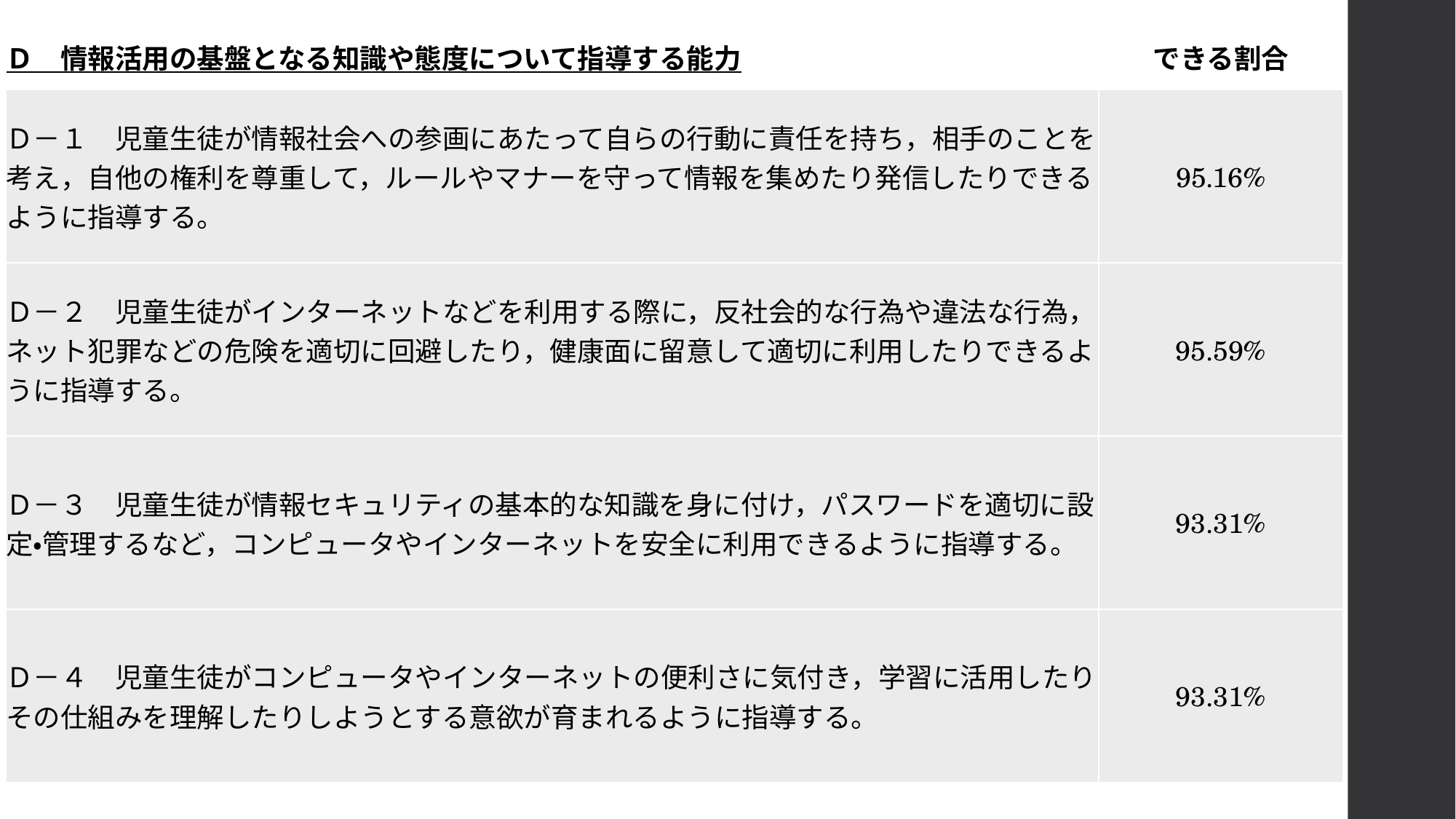

| Ｄ　情報活用の基盤となる知識や態度について指導する能力 | できる割合 |
| --- | --- |
| Ｄ－１　児童生徒が情報社会への参画にあたって自らの行動に責任を持ち，相手のことを考え，自他の権利を尊重して，ルールやマナーを守って情報を集めたり発信したりできるように指導する。 | 95.16% |
| Ｄ－２　児童生徒がインターネットなどを利用する際に，反社会的な行為や違法な行為，ネット犯罪などの危険を適切に回避したり，健康面に留意して適切に利用したりできるように指導する。 | 95.59% |
| Ｄ－３　児童生徒が情報セキュリティの基本的な知識を身に付け，パスワードを適切に設定・管理するなど，コンピュータやインターネットを安全に利用できるように指導する。 | 93.31% |
| Ｄ－４　児童生徒がコンピュータやインターネットの便利さに気付き，学習に活用したり，その仕組みを理解したりしようとする意欲が育まれるように指導する。 | 93.31% |